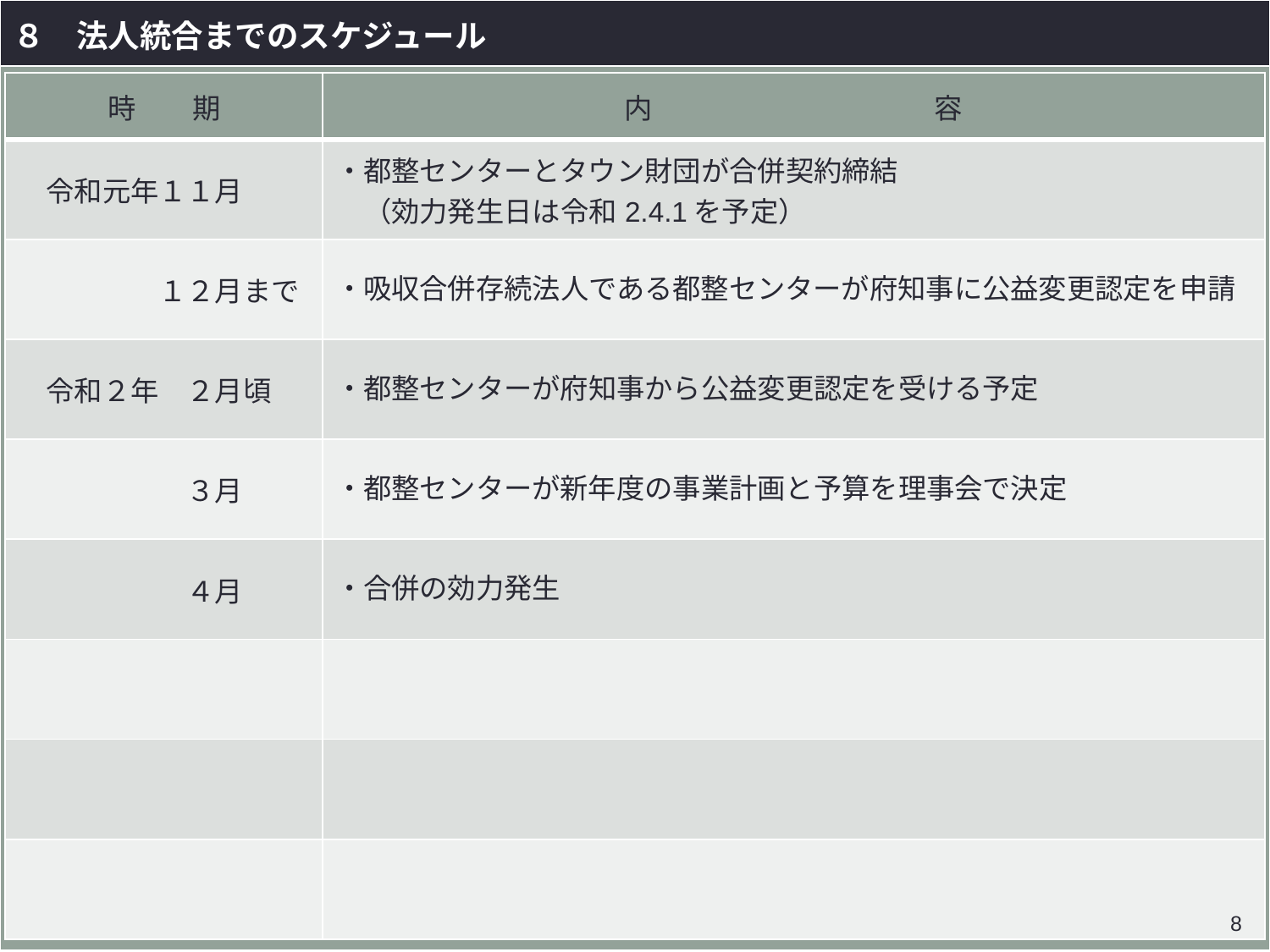

| ８　法人統合までのスケジュール |
| --- |
|  |
|  |
| --- |
| 時　　期 | 内　　　　　　　　　　容 |
| --- | --- |
| 令和元年１１月 | ・都整センターとタウン財団が合併契約締結 　（効力発生日は令和2.4.1を予定） |
| １２月まで | ・吸収合併存続法人である都整センターが府知事に公益変更認定を申請 |
| 令和２年　２月頃 | ・都整センターが府知事から公益変更認定を受ける予定 |
| ３月 | ・都整センターが新年度の事業計画と予算を理事会で決定 |
| ４月 | ・合併の効力発生 |
|  |  |
|  |  |
|  |  |
8